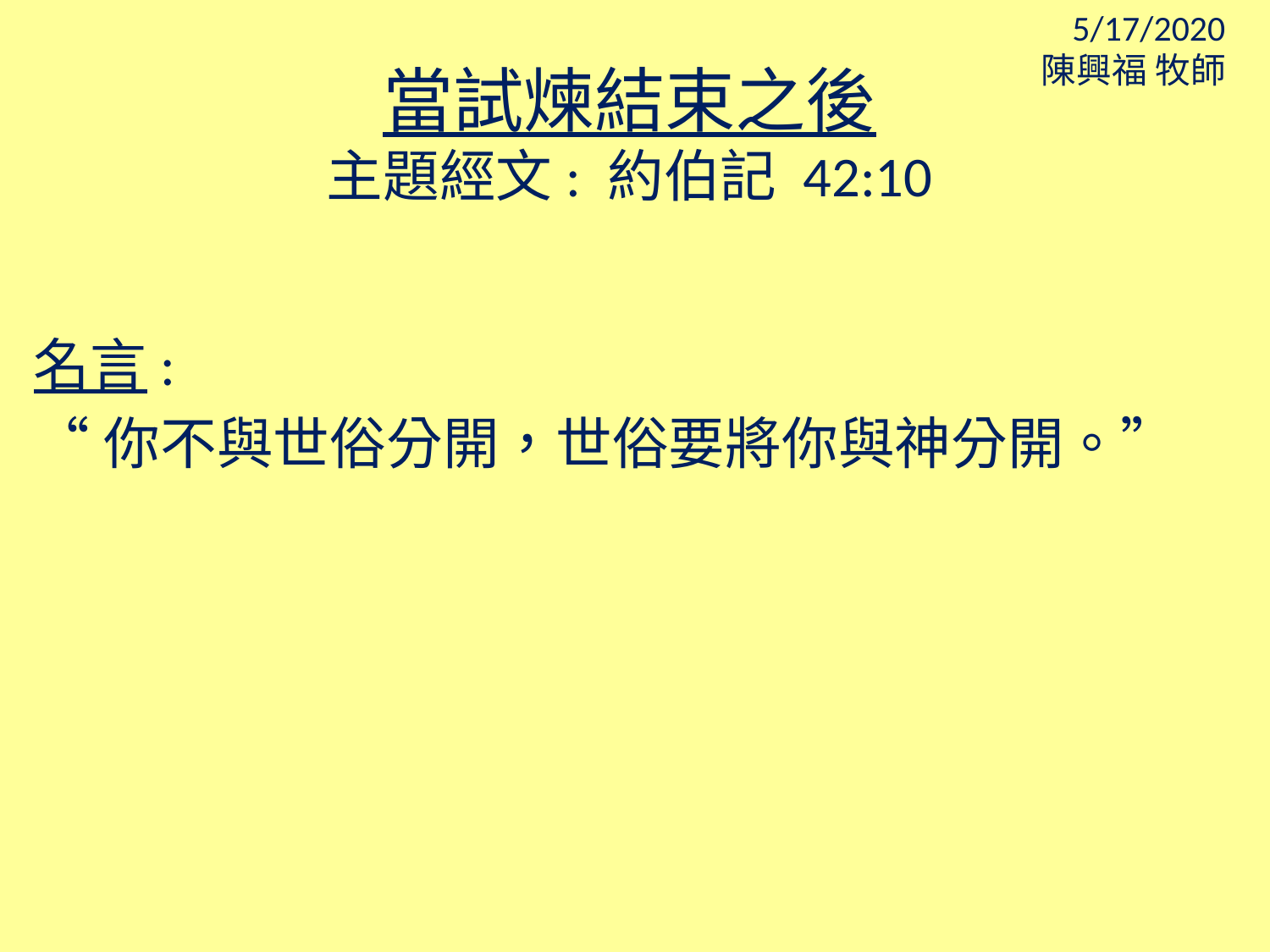

5/17/2020
陳興福 牧師
當試煉結束之後
主題經文: 約伯記 42:10

名言:
“你不與世俗分開，世俗要將你與神分開。”